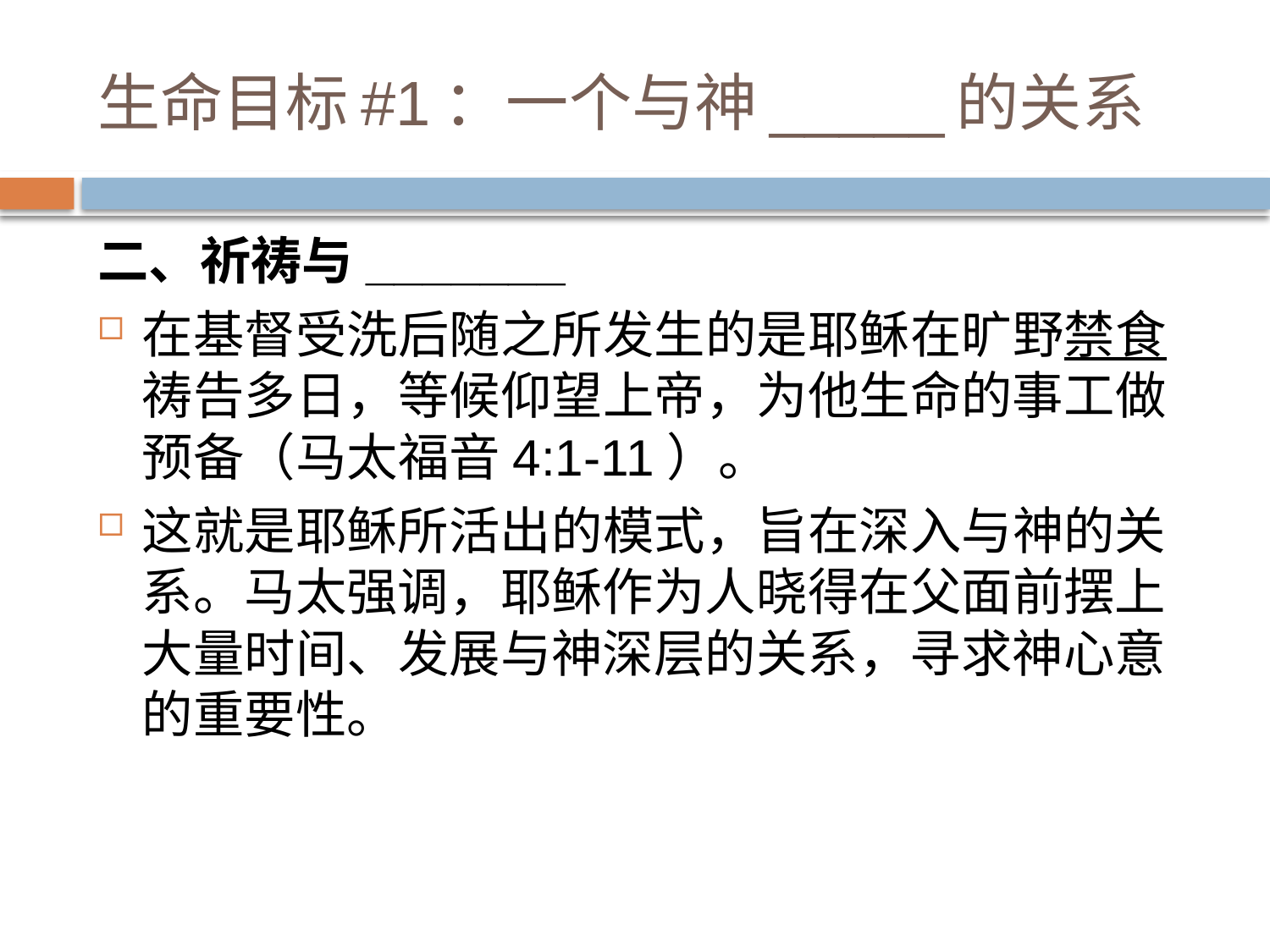

# 生命目标#1：一个与神_____的关系
二、祈祷与_______
在基督受洗后随之所发生的是耶稣在旷野禁食祷告多日，等候仰望上帝，为他生命的事工做预备（马太福音4:1-11）。
这就是耶稣所活出的模式，旨在深入与神的关系。马太强调，耶稣作为人晓得在父面前摆上大量时间、发展与神深层的关系，寻求神心意的重要性。